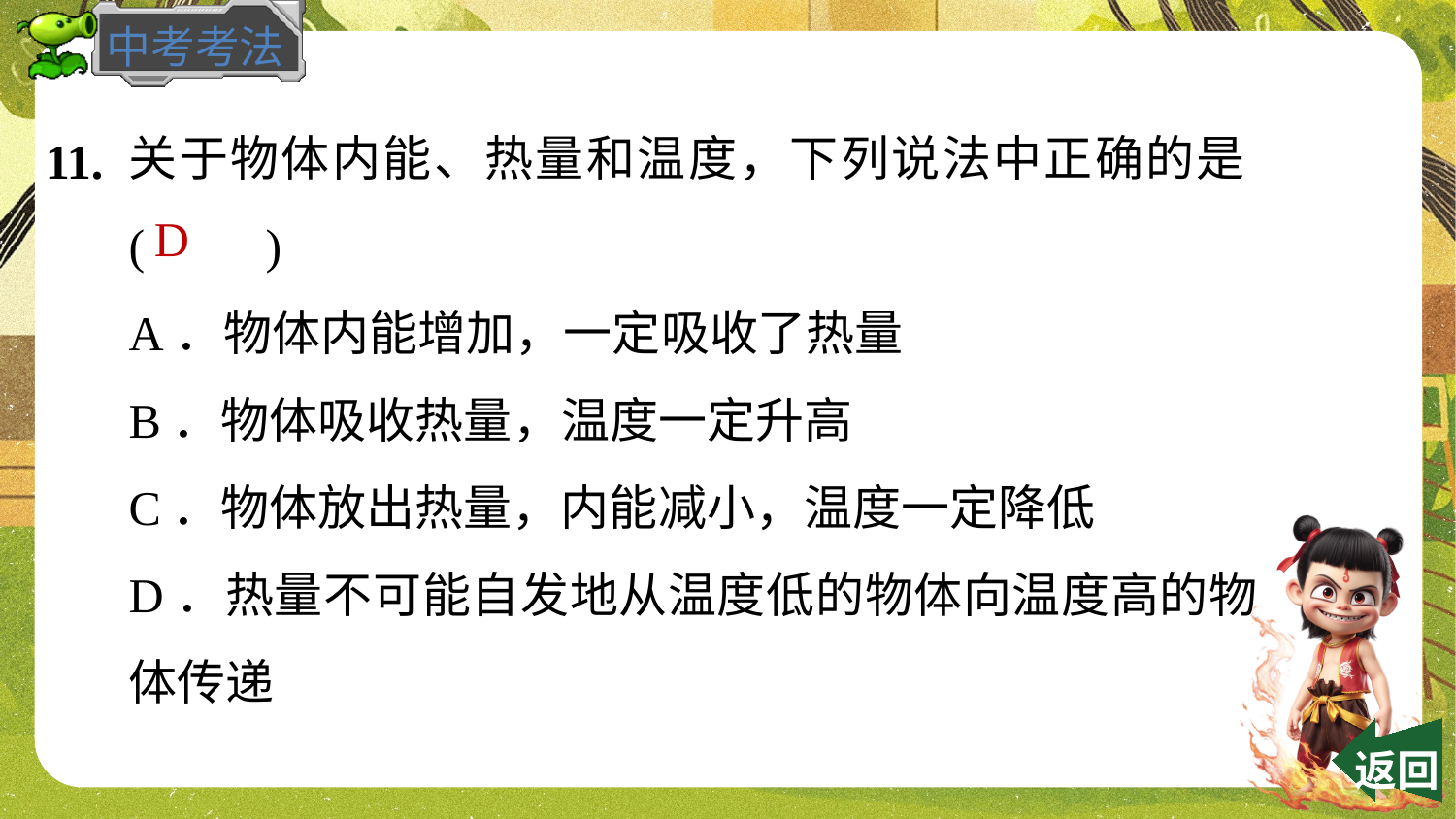

关于物体内能、热量和温度，下列说法中正确的是(　　)
A．物体内能增加，一定吸收了热量
B．物体吸收热量，温度一定升高
C．物体放出热量，内能减小，温度一定降低
D．热量不可能自发地从温度低的物体向温度高的物体传递
11.
D
 返回